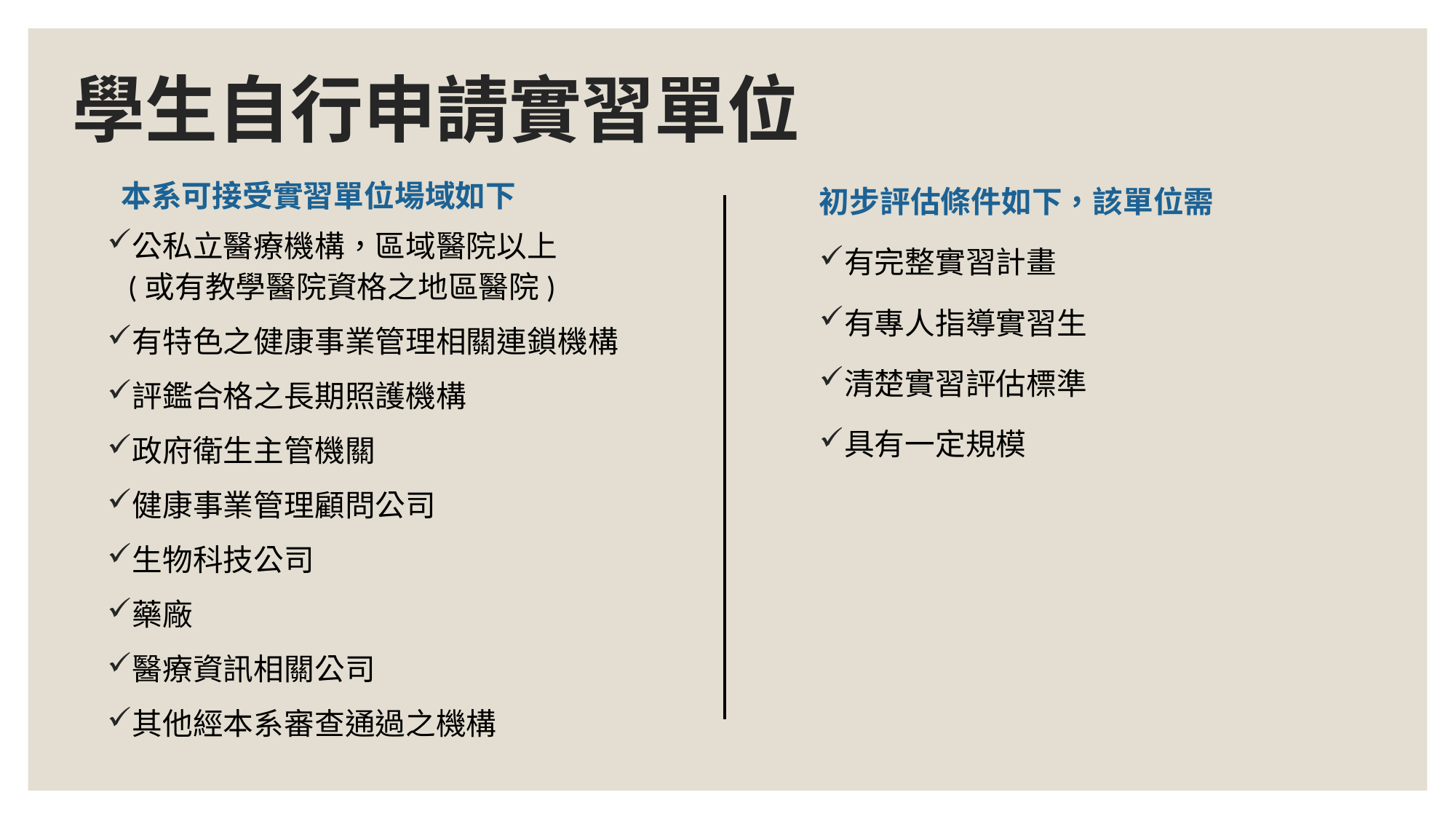

# 學生自行申請實習單位
初步評估條件如下，該單位需
有完整實習計畫
有專人指導實習生
清楚實習評估標準
具有一定規模
 本系可接受實習單位場域如下
公私立醫療機構，區域醫院以上
   (或有教學醫院資格之地區醫院)
有特色之健康事業管理相關連鎖機構
評鑑合格之長期照護機構
政府衛生主管機關
健康事業管理顧問公司
生物科技公司
藥廠
醫療資訊相關公司
其他經本系審查通過之機構